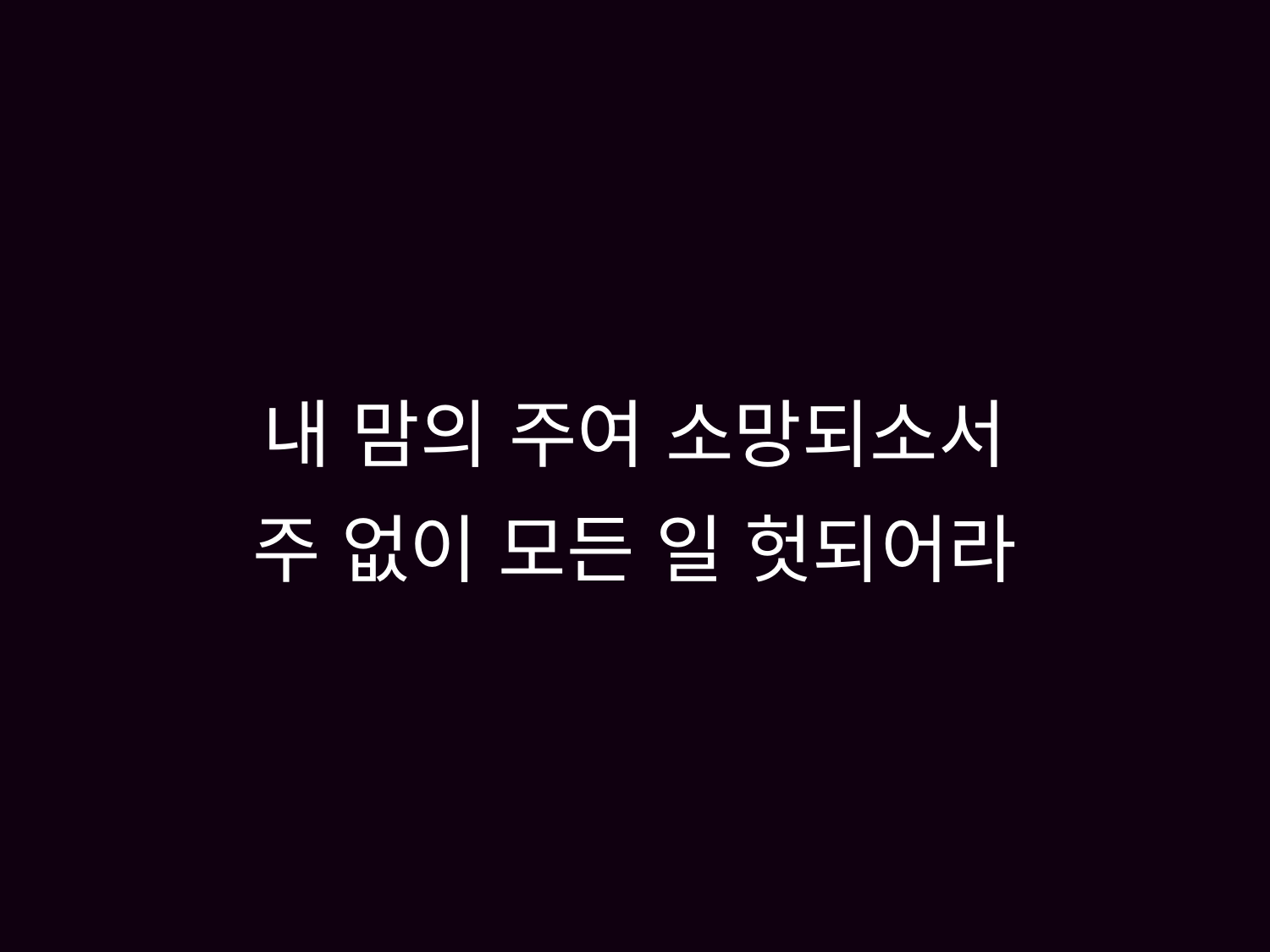

# 내 맘의 주여 소망되소서 주 없이 모든 일 헛되어라